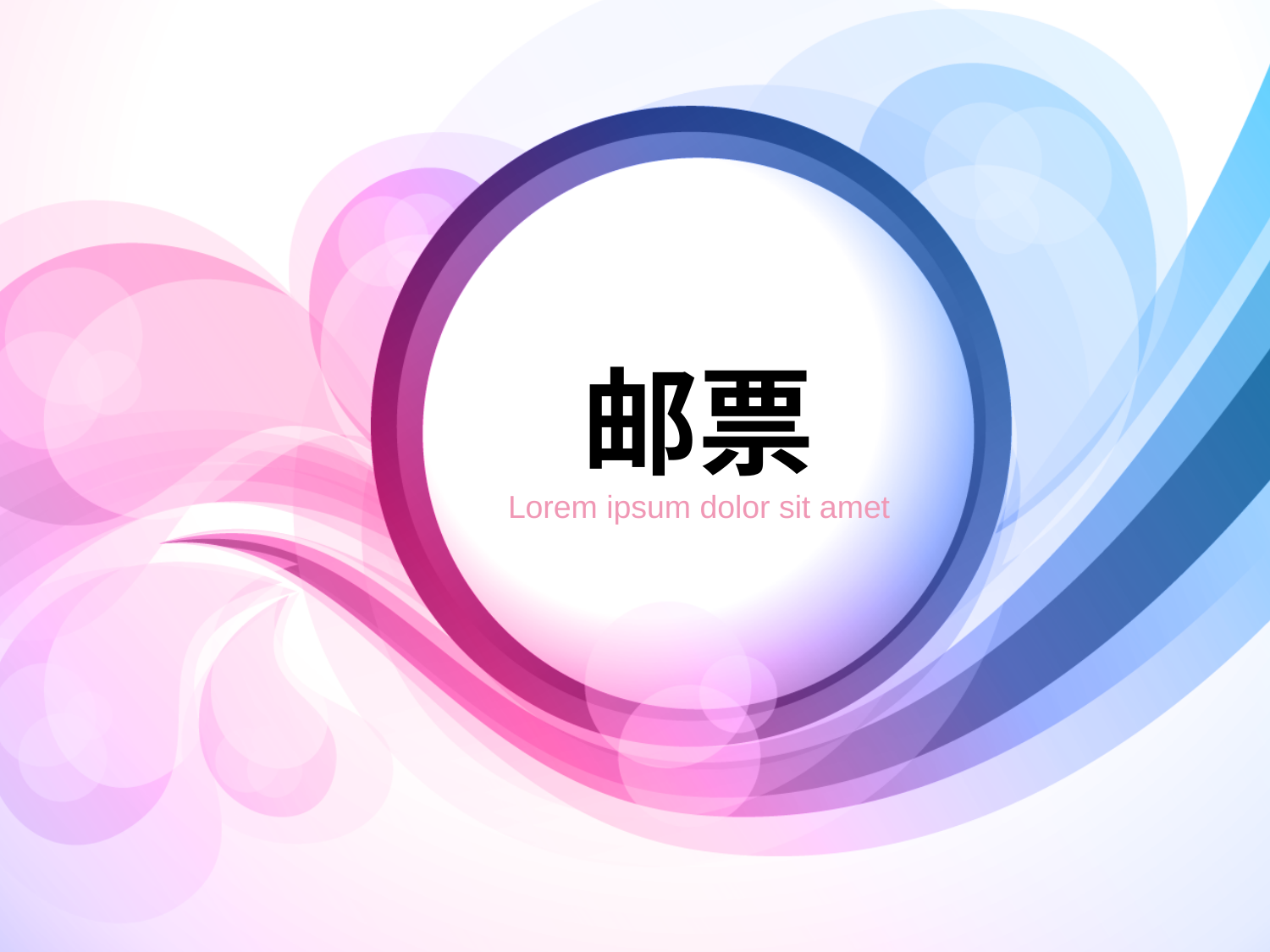

# 邮票
Lorem ipsum dolor sit amet